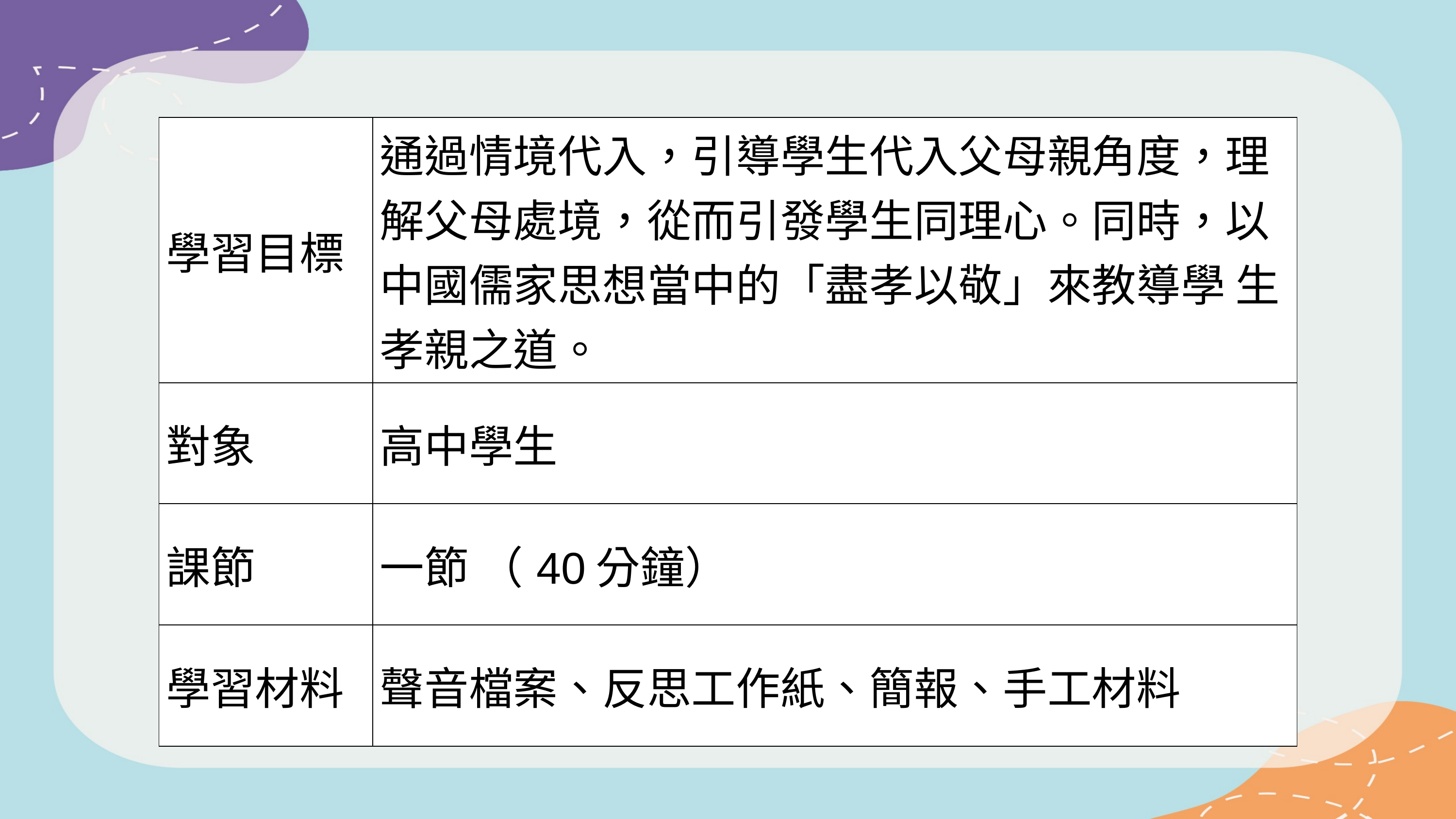

| 學習目標 | 通過情境代入，引導學生代入父母親角度，理解父母處境，從而引發學生同理心。同時，以中國儒家思想當中的「盡孝以敬」來教導學 生孝親之道。 |
| --- | --- |
| 對象 | 高中學生 |
| 課節 | 一節 （40分鐘） |
| 學習材料 | 聲音檔案、反思工作紙、簡報、手工材料 |